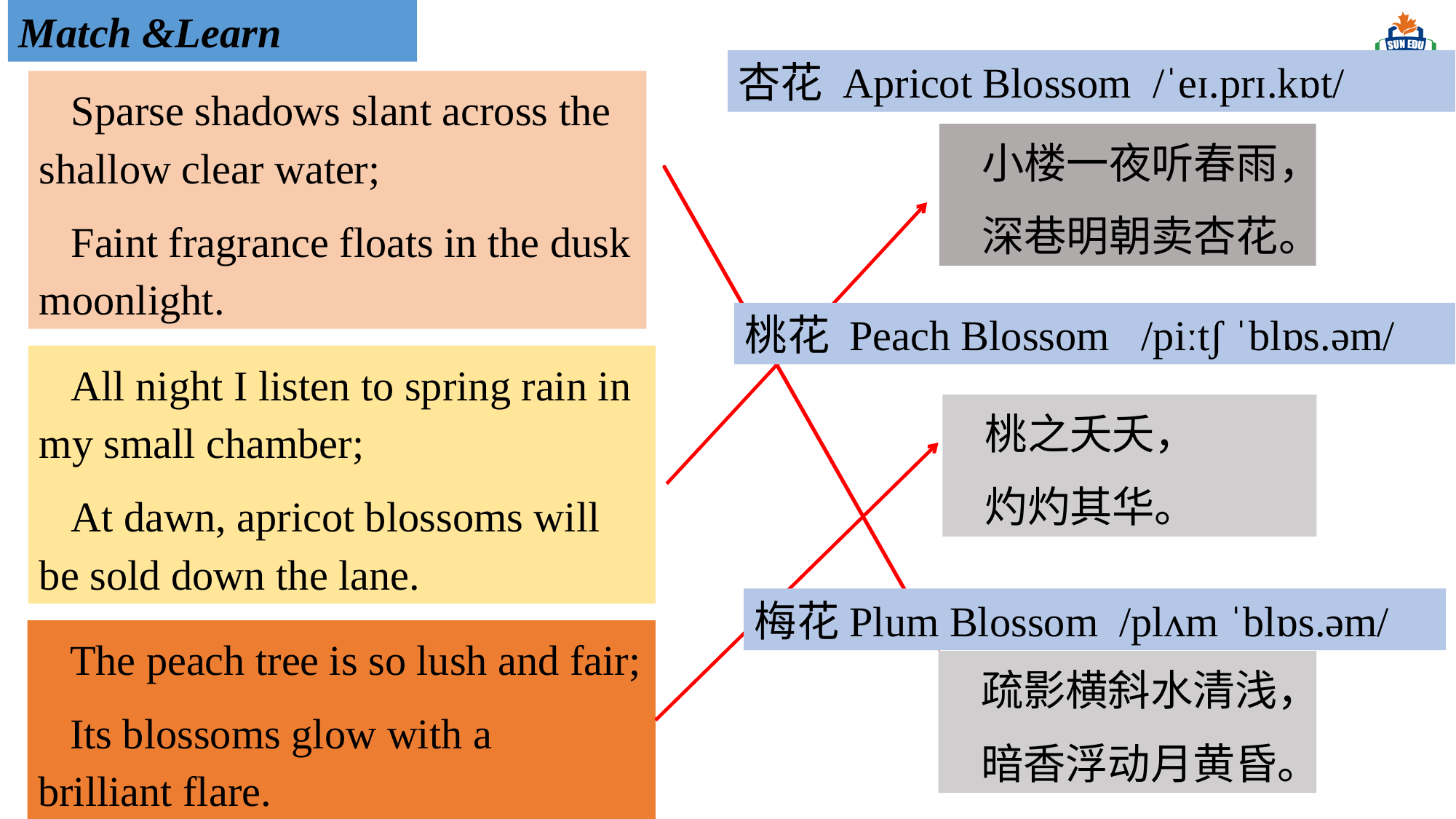

Match &Learn
杏花 Apricot Blossom  /ˈeɪ.prɪ.kɒt/
Sparse shadows slant across the shallow clear water;
Faint fragrance floats in the dusk moonlight.
小楼一夜听春雨，
深巷明朝卖杏花。
桃花 Peach Blossom   /piːtʃ ˈblɒs.əm/
All night I listen to spring rain in my small chamber;
At dawn, apricot blossoms will be sold down the lane.
桃之夭夭，
灼灼其华。
梅花Plum Blossom  /plʌm ˈblɒs.əm/
The peach tree is so lush and fair;
Its blossoms glow with a    brilliant flare.
疏影横斜水清浅，
暗香浮动月黄昏。